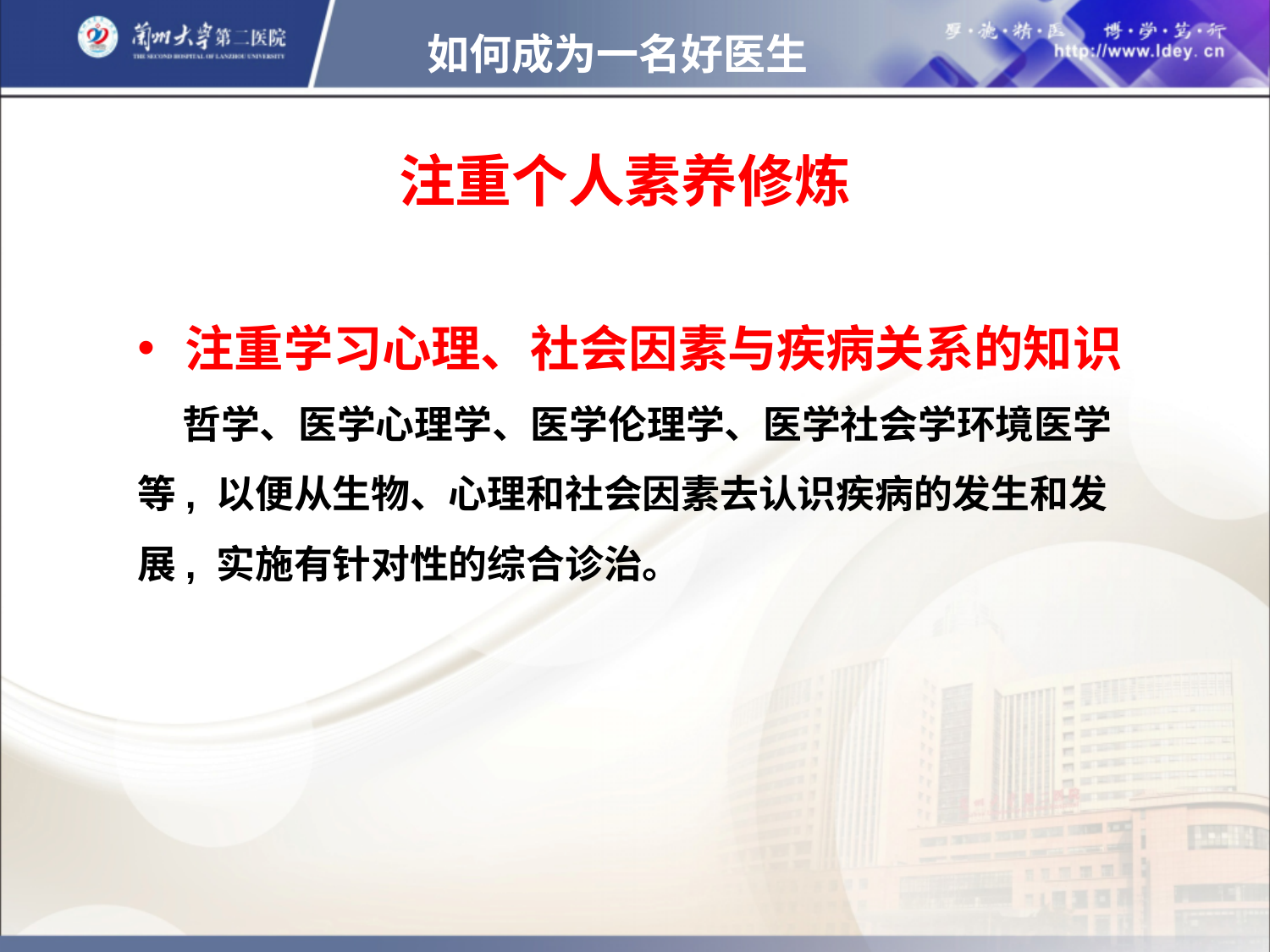

如何成为一名好医生
注重个人素养修炼

注重学习心理、社会因素与疾病关系的知识
    哲学、医学心理学、医学伦理学、医学社会学环境医学等, 以便从生物、心理和社会因素去认识疾病的发生和发展, 实施有针对性的综合诊治。